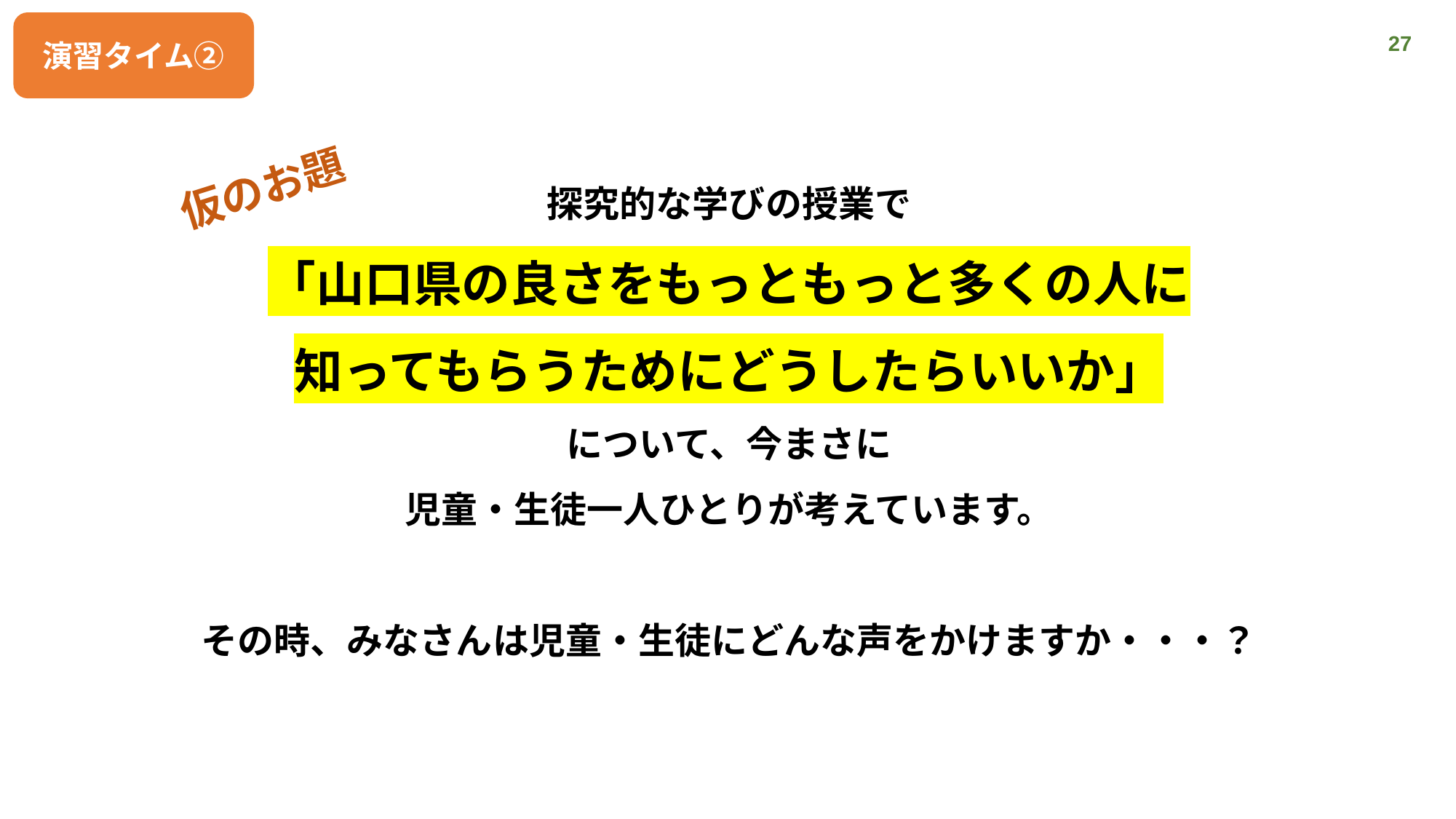

演習タイム②
27
探究的な学びの授業で
「山口県の良さをもっともっと多くの人に
知ってもらうためにどうしたらいいか」
について、今まさに
児童・生徒一人ひとりが考えています。

その時、みなさんは児童・生徒にどんな声をかけますか・・・？
仮のお題